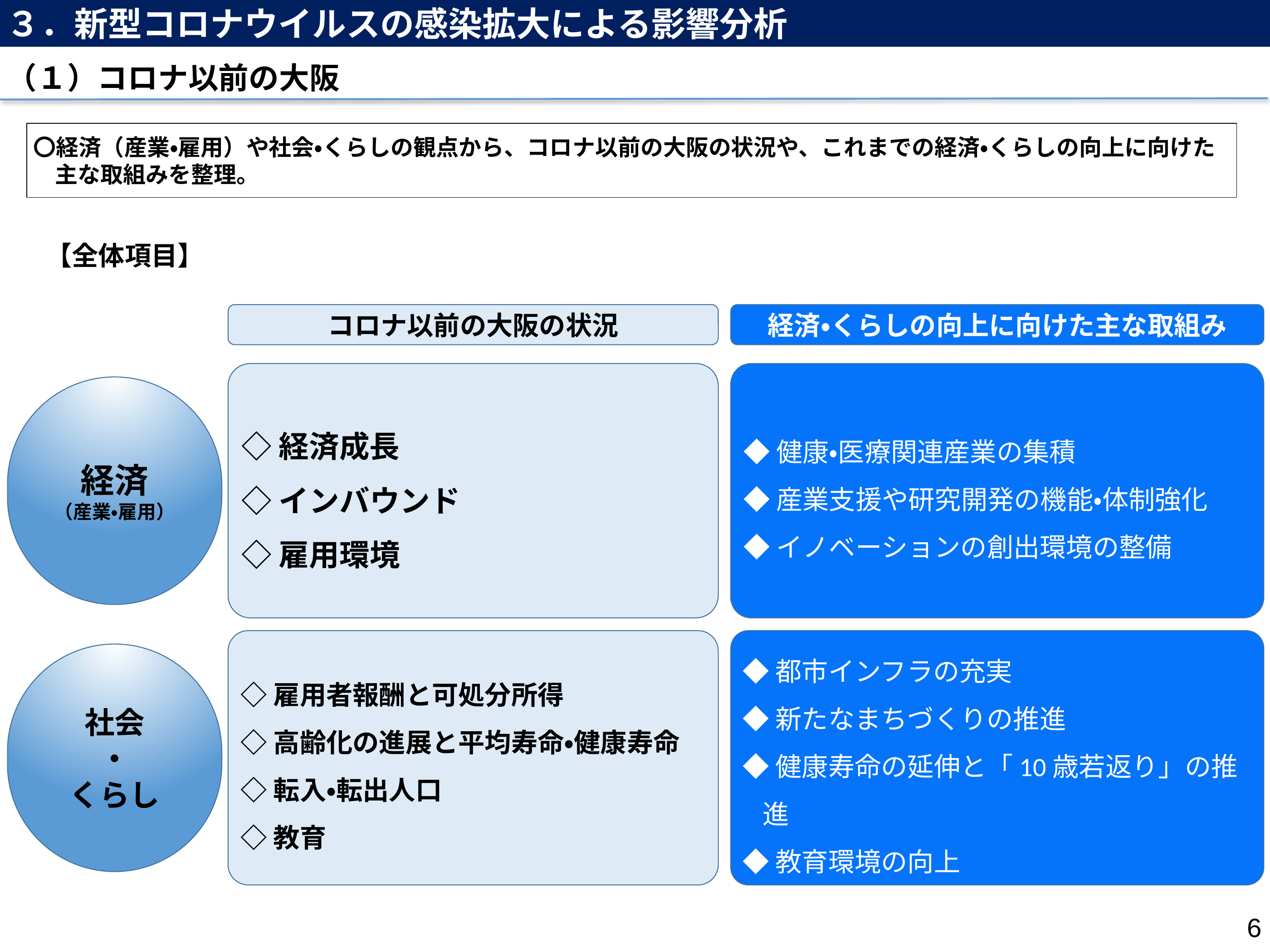

３．新型コロナウイルスの感染拡大による影響分析
（１）コロナ以前の大阪
〇経済（産業・雇用）や社会・くらしの観点から、コロナ以前の大阪の状況や、これまでの経済・くらしの向上に向けた主な取組みを整理。
【全体項目】
コロナ以前の大阪の状況
経済・くらしの向上に向けた主な取組み
◇経済成長
◇インバウンド
◇雇用環境
◆健康・医療関連産業の集積
◆産業支援や研究開発の機能・体制強化
◆イノベーションの創出環境の整備
経済
（産業・雇用）
◇雇用者報酬と可処分所得
◇高齢化の進展と平均寿命・健康寿命
◇転入・転出人口
◇教育
◆都市インフラの充実
◆新たなまちづくりの推進
◆健康寿命の延伸と「10歳若返り」の推進
◆教育環境の向上
社会
・
くらし
6